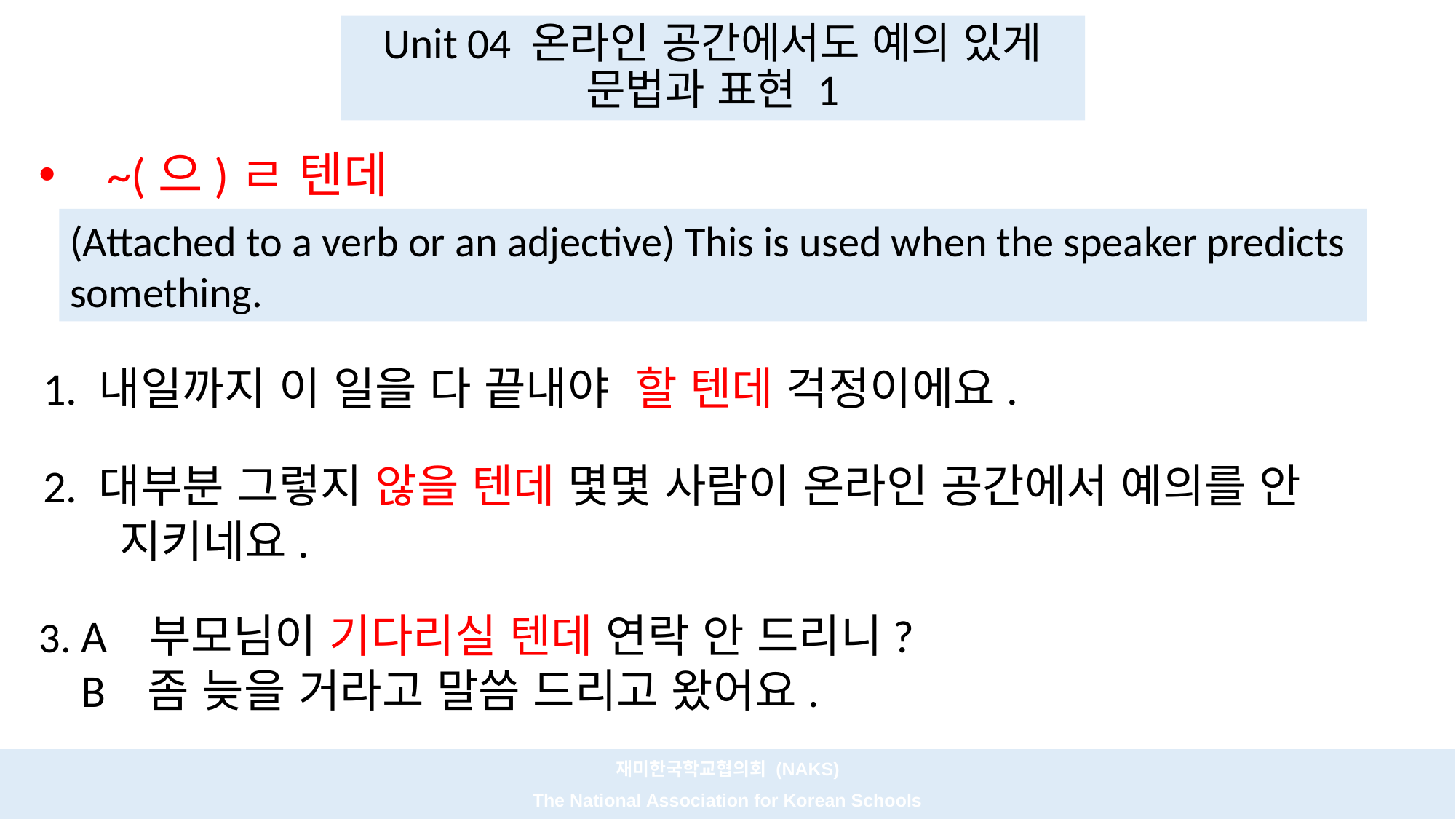

# Unit 04 온라인 공간에서도 예의 있게 문법과 표현 1
~(으)ㄹ 텐데
(Attached to a verb or an adjective) This is used when the speaker predicts
something.

 1. 내일까지 이 일을 다 끝내야  할 텐데 걱정이에요.

 2. 대부분 그렇지 않을 텐데 몇몇 사람이 온라인 공간에서 예의를 안
      지키네요.
3. A   부모님이 기다리실 텐데 연락 안 드리니?
    B   좀 늦을 거라고 말씀 드리고 왔어요.
재미한국학교협의회 (NAKS)
The National Association for Korean Schools